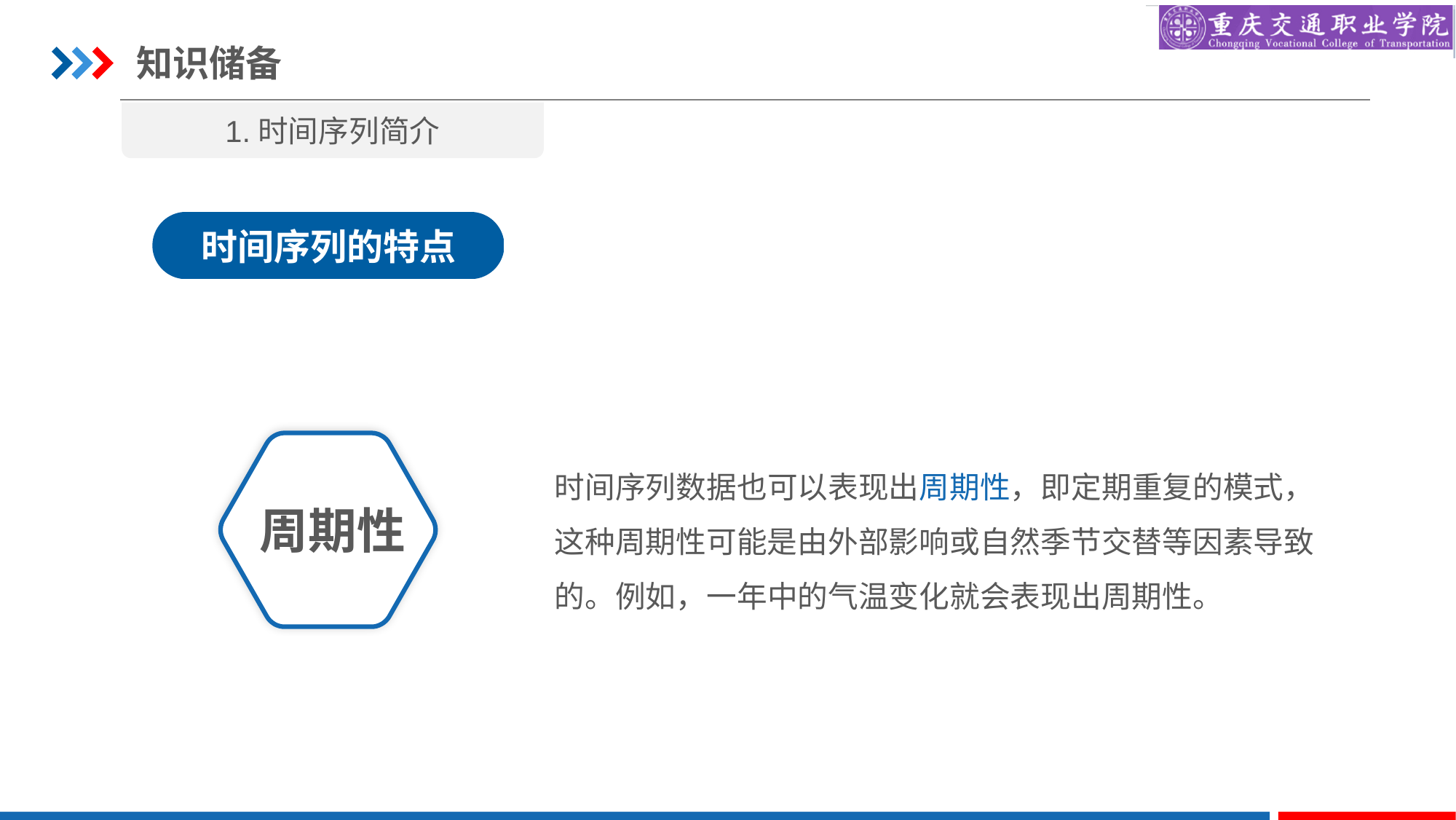

知识储备

1.时间序列简介
时间序列的特点

周期性
时间序列数据也可以表现出周期性，即定期重复的模式，这种周期性可能是由外部影响或自然季节交替等因素导致的。例如，一年中的气温变化就会表现出周期性。